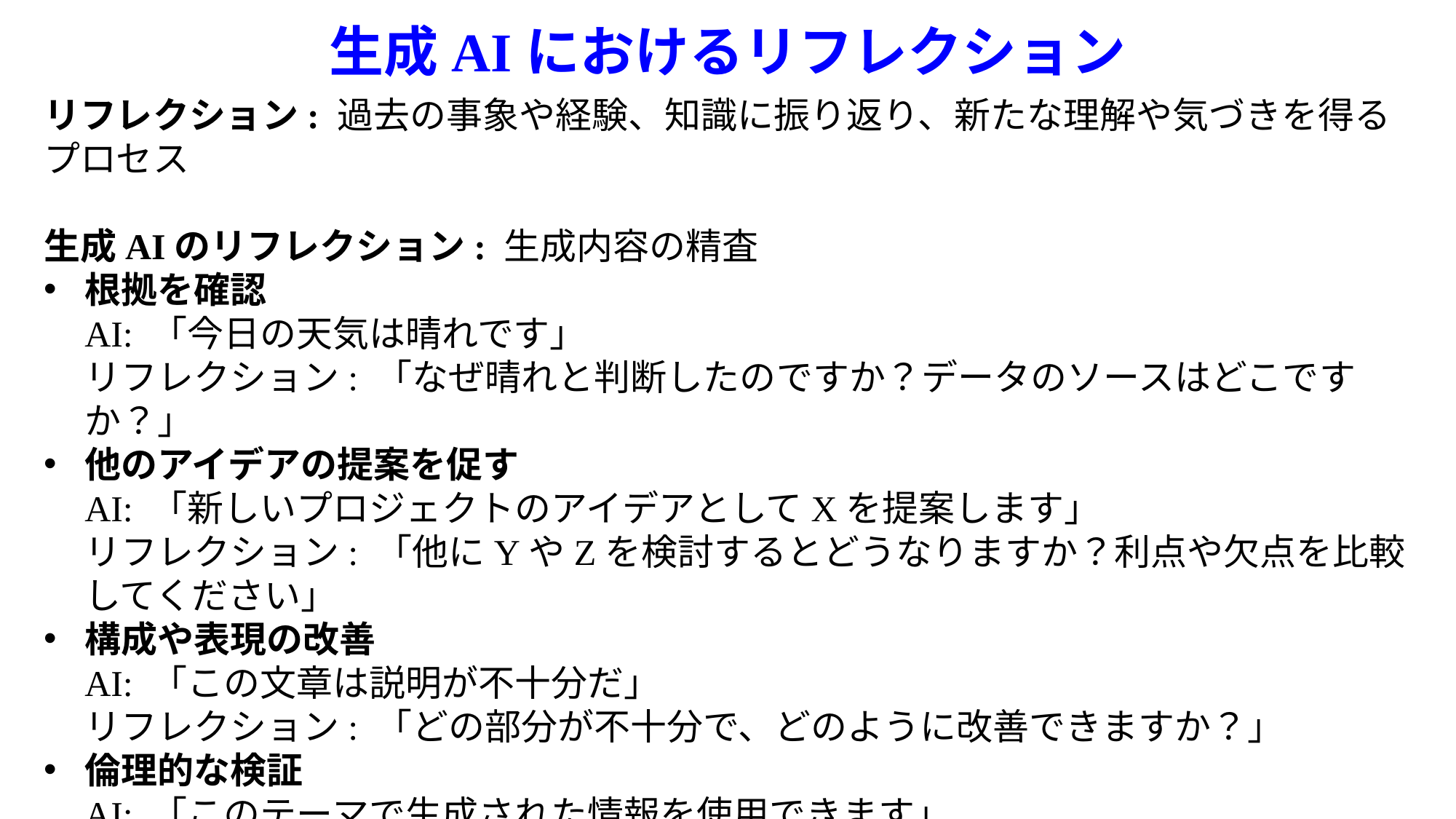

# 生成AIにおけるリフレクション
リフレクション: 過去の事象や経験、知識に振り返り、新たな理解や気づきを得るプロセス

生成AIのリフレクション: 生成内容の精査
根拠を確認
AI: 「今日の天気は晴れです」
リフレクション: 「なぜ晴れと判断したのですか？データのソースはどこですか？」
他のアイデアの提案を促す
AI: 「新しいプロジェクトのアイデアとしてXを提案します」
リフレクション: 「他にYやZを検討するとどうなりますか？利点や欠点を比較してください」
構成や表現の改善
AI: 「この文章は説明が不十分だ」
リフレクション: 「どの部分が不十分で、どのように改善できますか？」
倫理的な検証
AI: 「このテーマで生成された情報を使用できます」
リフレクション: 「この情報を使用する場合、倫理的・法的な問題は発生しませんか？」